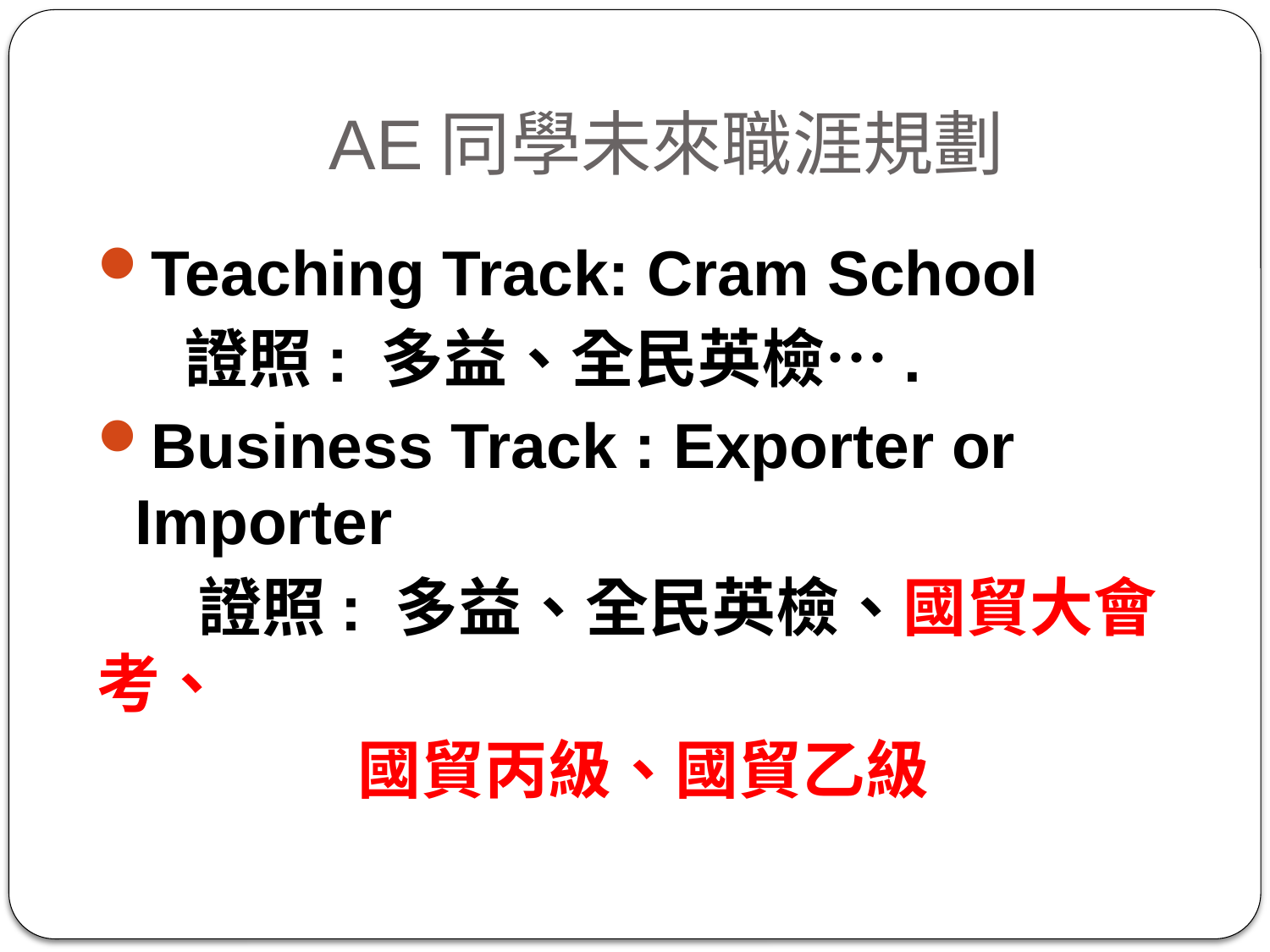

# AE同學未來職涯規劃
Teaching Track: Cram School
     證照: 多益、全民英檢….
Business Track : Exporter or Importer
      證照: 多益、全民英檢、國貿大會考、
                 國貿丙級、國貿乙級